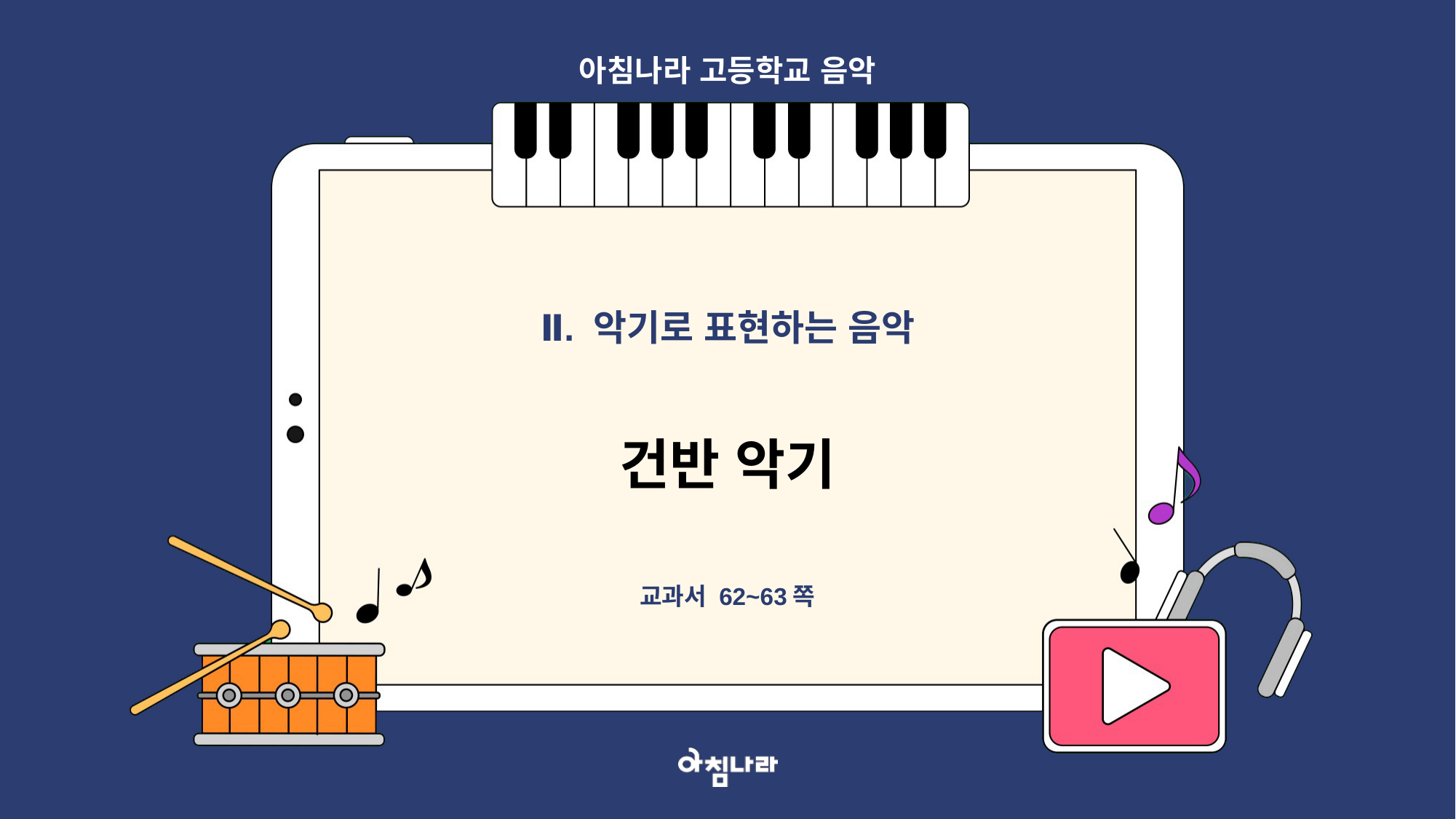

아침나라 고등학교 음악

Ⅱ. 악기로 표현하는 음악
건반 악기
교과서 62~63쪽